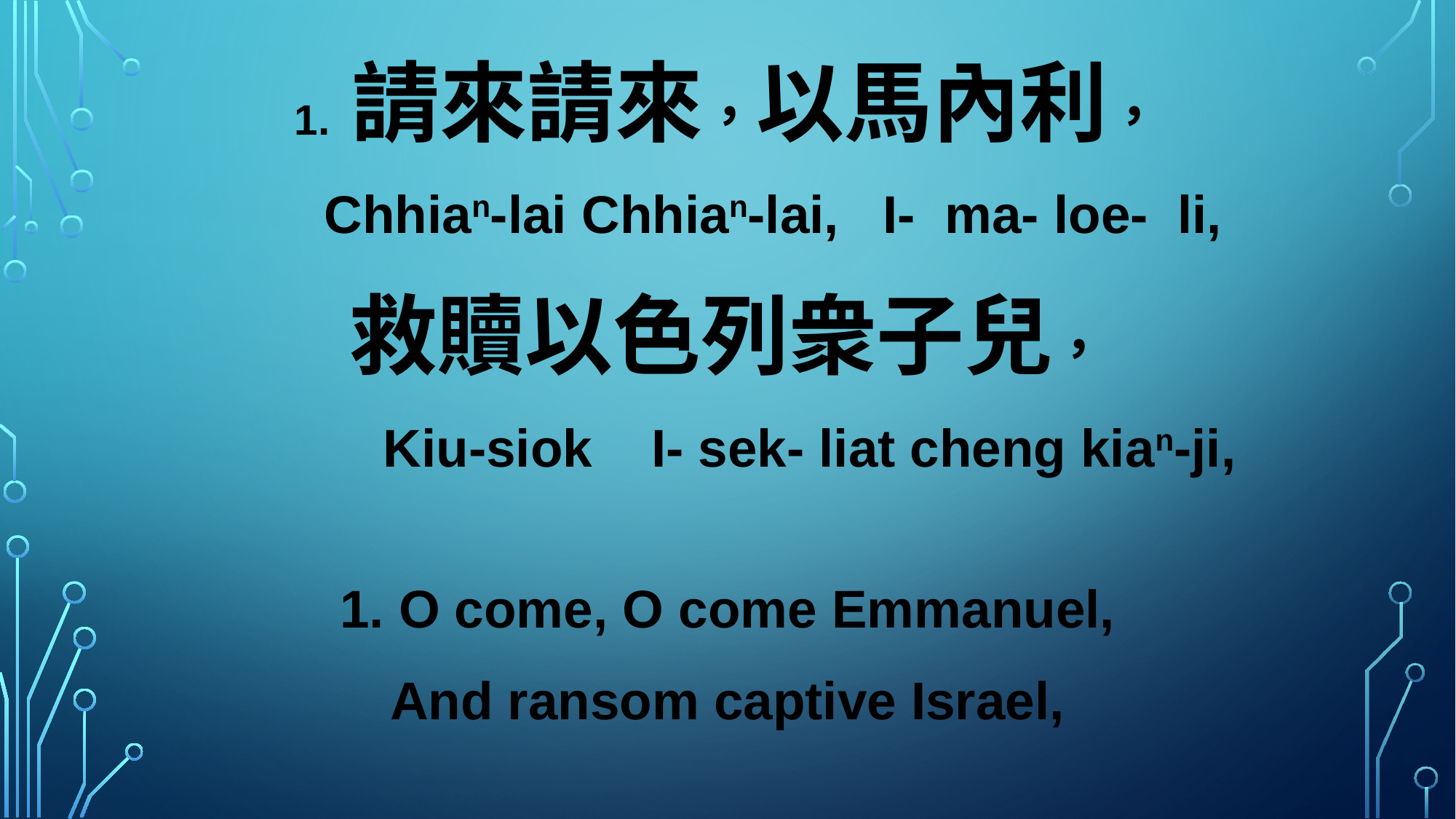

1. 請來請來，以馬內利，
        Chhian-lai Chhian-lai,   I-  ma- loe-  li,
救贖以色列衆子兒，
            Kiu-siok    I- sek- liat cheng kian-ji,

1. O come, O come Emmanuel,
And ransom captive Israel,